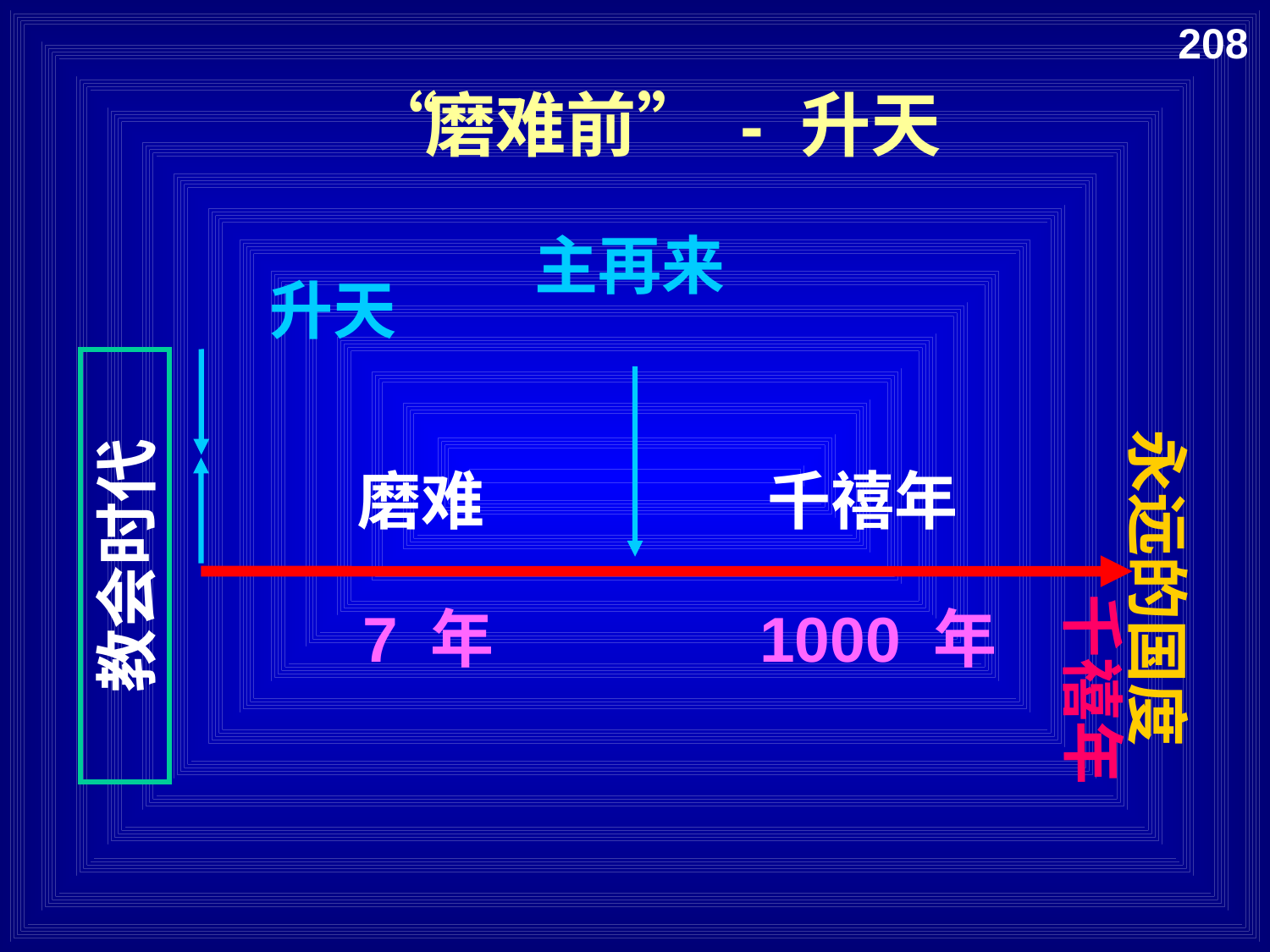

208
“磨难前” - 升天
主再来
升天

磨难
千禧年

教会时代
永远的国度

7 年
1000 年
千禧年